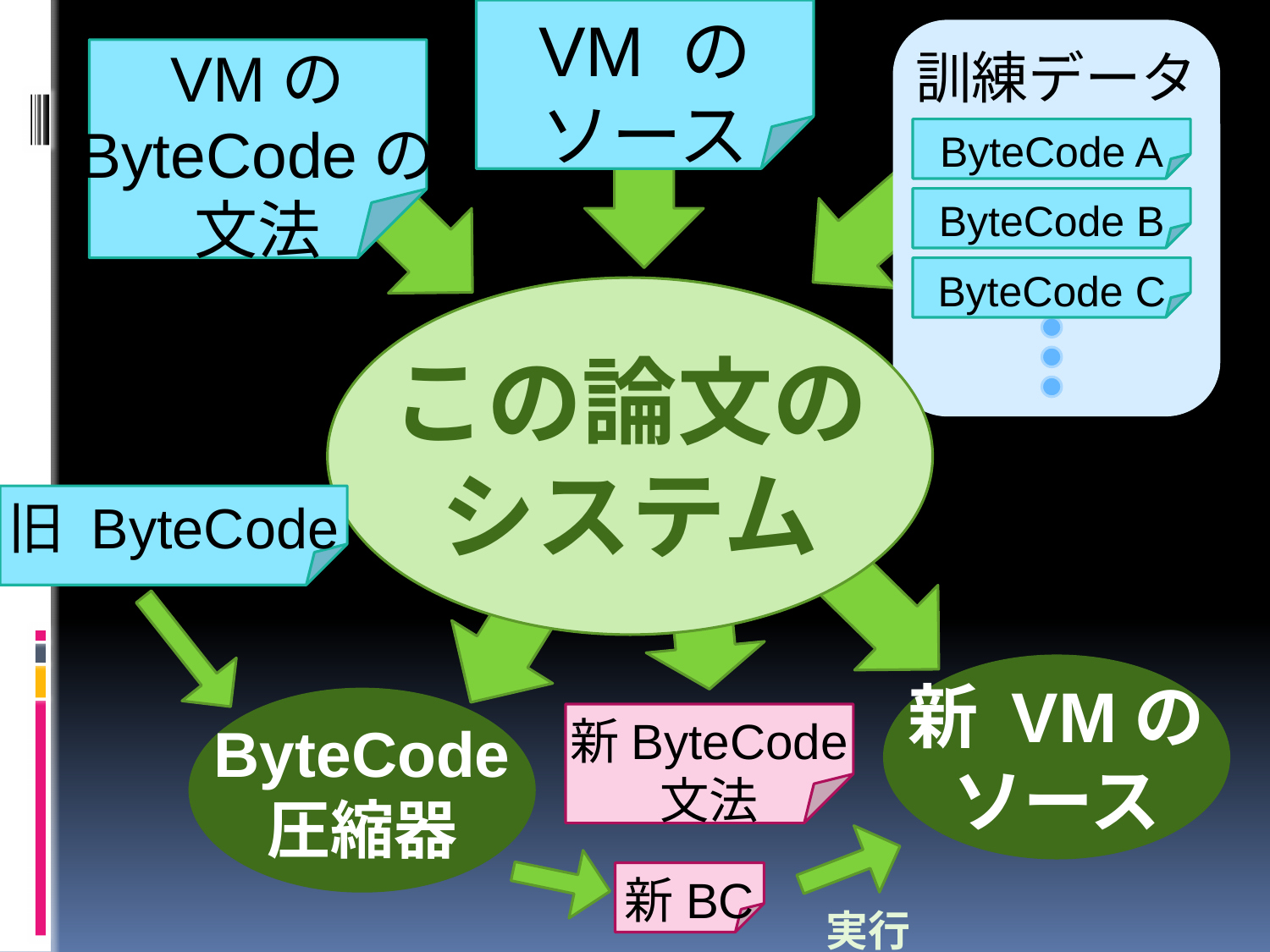

VM の
ソース

訓練データ
ByteCode A
ByteCode B
ByteCode C

VMの
ByteCodeの
文法

この論文の
システム
旧 ByteCode

新ByteCode
文法

新 VMの
ソース

ByteCode
圧縮器

実行

新BC